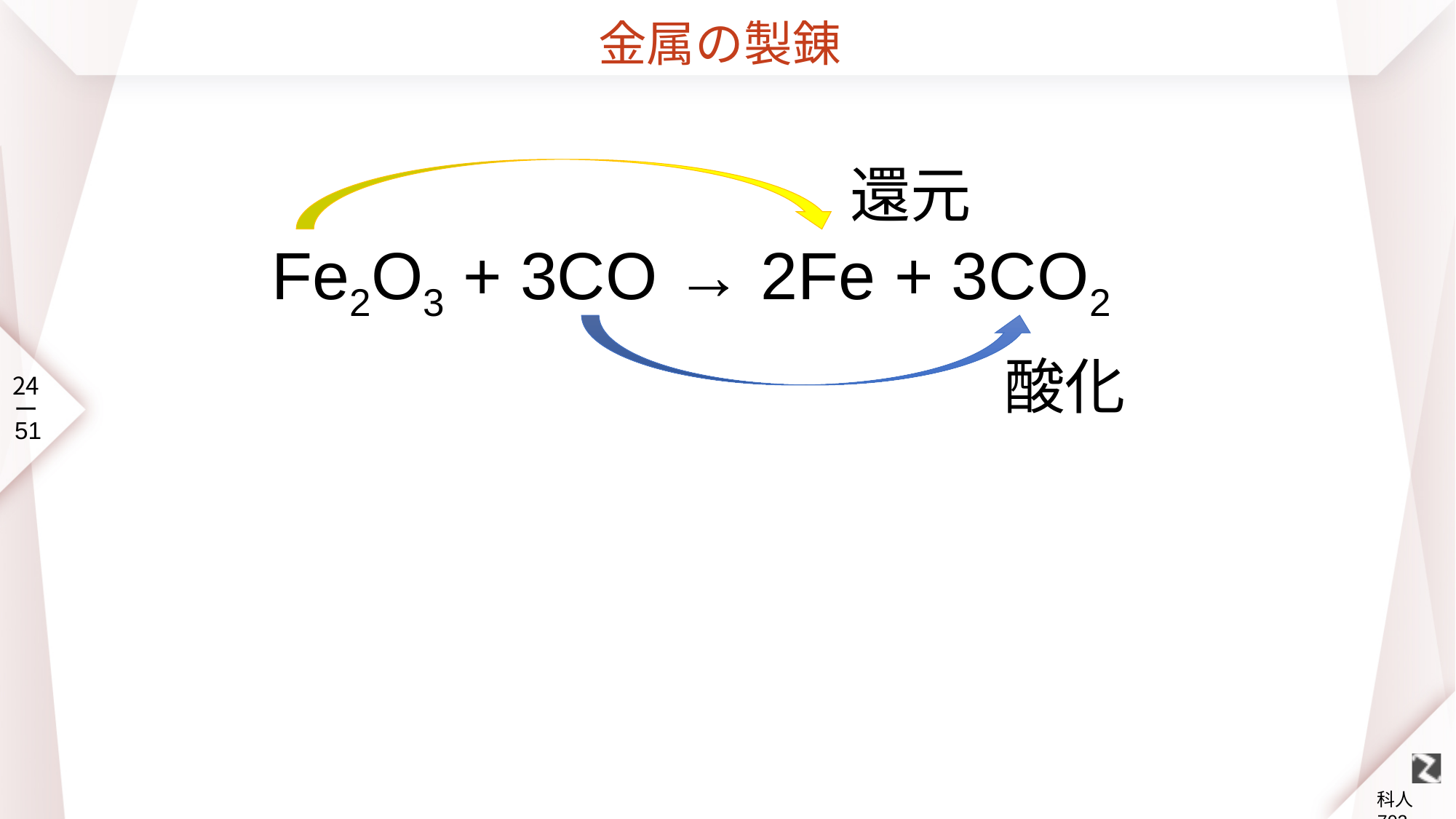

# 金属の製錬
２章　１節　|　２　金属

還元

Fe2O3 + 3CO → 2Fe + 3CO2

酸化